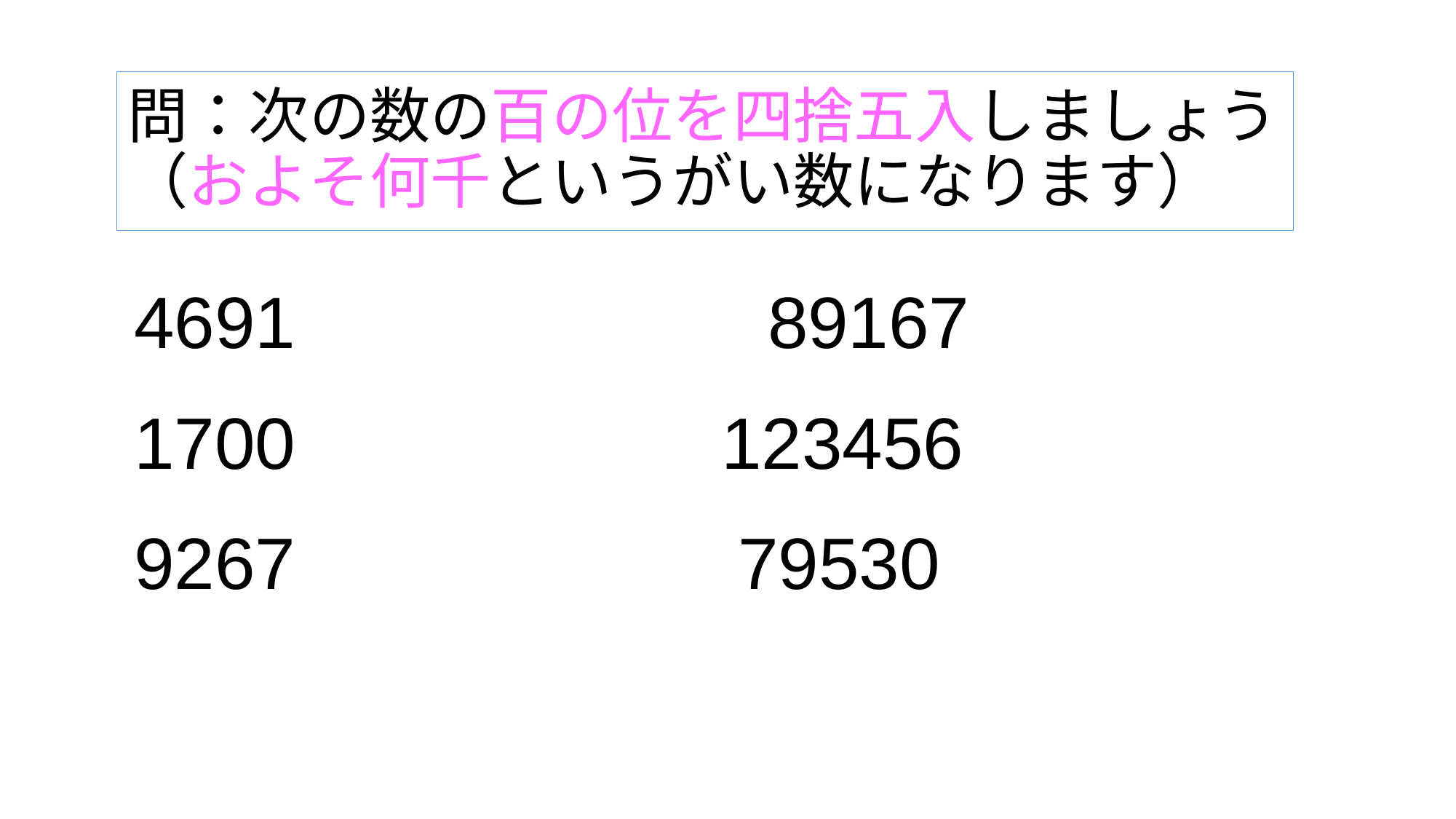

# 問：次の数の百の位を四捨五入しましょう （およそ何千というがい数になります）
4691
89167
1700
123456
9267
79530